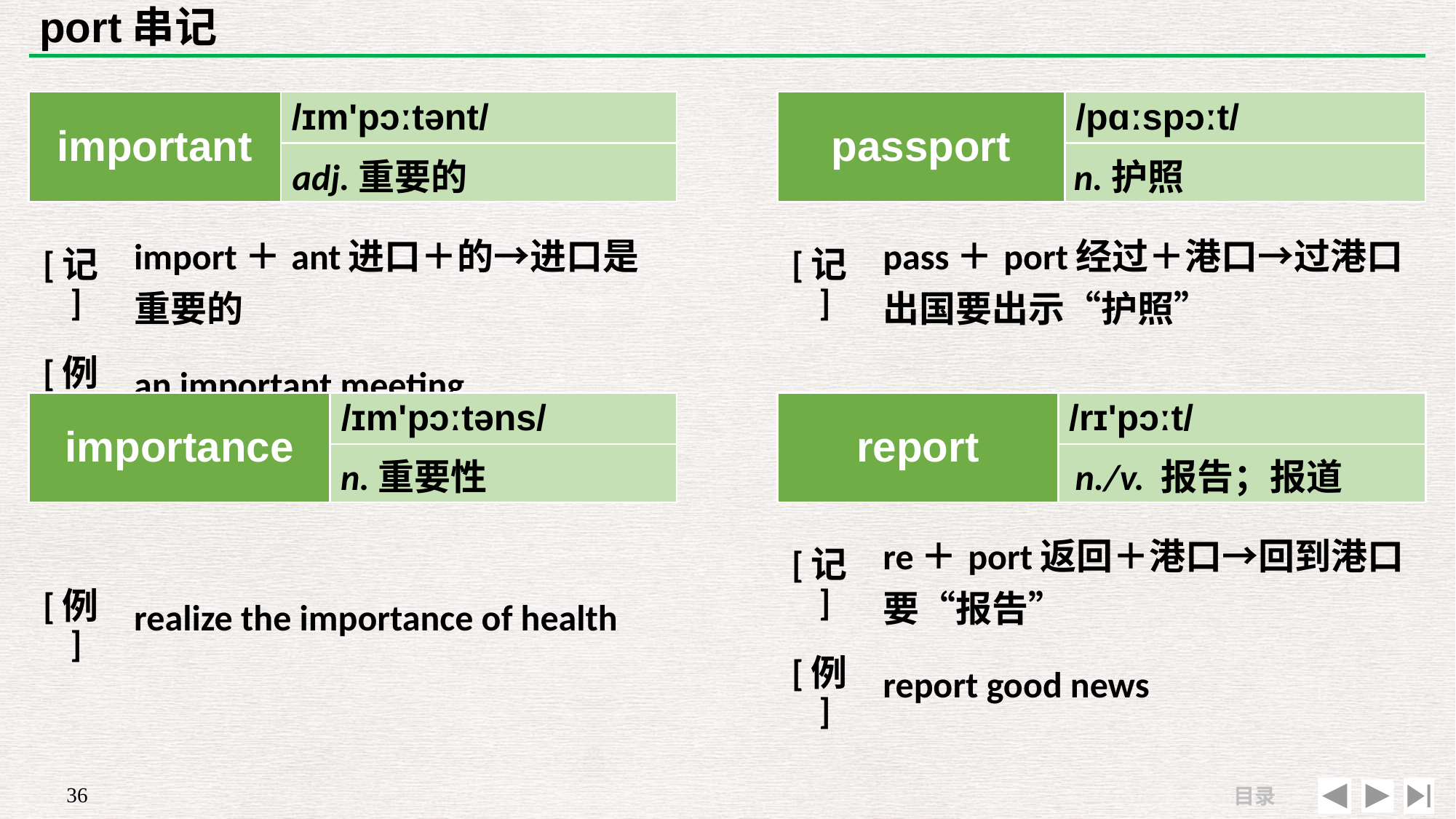

# port串记

| important | /ɪm'pɔːtənt/ |
| --- | --- |
|  |  |
| passport | /pɑːspɔːt/ |
| --- | --- |
|  |  |
adj.重要的
n.护照
| [记] | import＋ant进口＋的→进口是 重要的 |
| --- | --- |
| [例] | an important meeting |
| [记] | pass＋port经过＋港口→过港口出国要出示“护照” |
| --- | --- |
|  |  |
| importance | /ɪm'pɔːtəns/ |
| --- | --- |
|  |  |
| report | /rɪ'pɔːt/ |
| --- | --- |
|  |  |
n.重要性
n./v. 报告；报道
| [记] | re＋port返回＋港口→回到港口要“报告” |
| --- | --- |
| [例] | report good news |
|  |  |
| --- | --- |
| [例] | realize the importance of health |